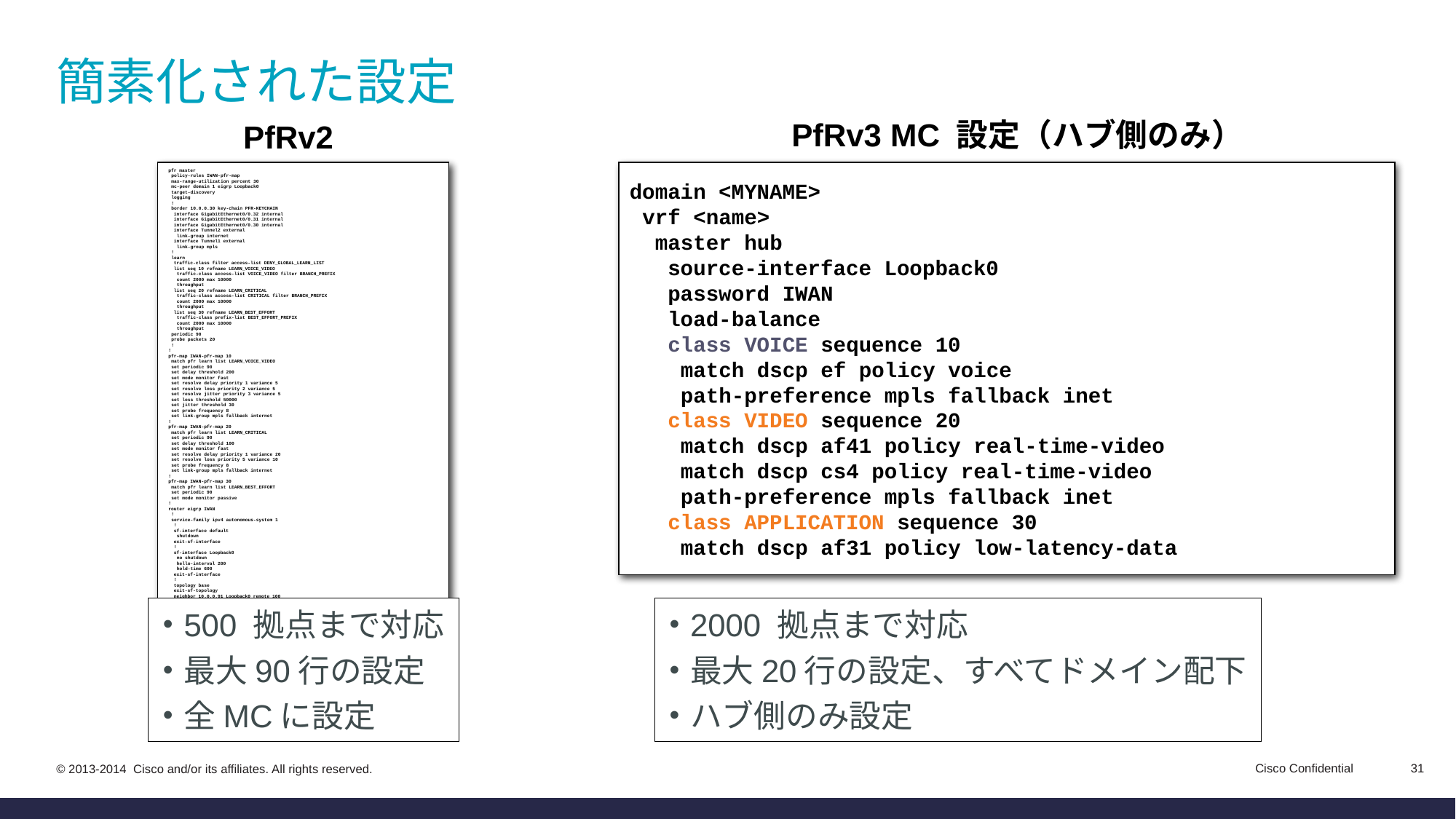

# 簡素化された設定
PfRv3 MC 設定（ハブ側のみ）
PfRv2
pfr master
 policy-rules IWAN-pfr-map
 max-range-utilization percent 30
 mc-peer domain 1 eigrp Loopback0
 target-discovery
 logging
 !
 border 10.0.0.30 key-chain PFR-KEYCHAIN
  interface GigabitEthernet0/0.32 internal
  interface GigabitEthernet0/0.31 internal
  interface GigabitEthernet0/0.30 internal
  interface Tunnel2 external
   link-group internet
  interface Tunnel1 external
   link-group mpls
 !
 learn
  traffic-class filter access-list DENY_GLOBAL_LEARN_LIST
  list seq 10 refname LEARN_VOICE_VIDEO
   traffic-class access-list VOICE_VIDEO filter BRANCH_PREFIX
   count 2000 max 10000
   throughput
  list seq 20 refname LEARN_CRITICAL
   traffic-class access-list CRITICAL filter BRANCH_PREFIX
   count 2000 max 10000
   throughput
  list seq 30 refname LEARN_BEST_EFFORT
   traffic-class prefix-list BEST_EFFORT_PREFIX
   count 2000 max 10000
   throughput
 periodic 90
 probe packets 20
 !
!
pfr-map IWAN-pfr-map 10
 match pfr learn list LEARN_VOICE_VIDEO
 set periodic 90
 set delay threshold 200
 set mode monitor fast
 set resolve delay priority 1 variance 5
 set resolve loss priority 2 variance 5
 set resolve jitter priority 3 variance 5
 set loss threshold 50000
 set jitter threshold 30
 set probe frequency 8
 set link-group mpls fallback internet
!
pfr-map IWAN-pfr-map 20
 match pfr learn list LEARN_CRITICAL
 set periodic 90
 set delay threshold 100
 set mode monitor fast
 set resolve delay priority 1 variance 20
 set resolve loss priority 5 variance 10
 set probe frequency 8
 set link-group mpls fallback internet
!
pfr-map IWAN-pfr-map 30
 match pfr learn list LEARN_BEST_EFFORT
 set periodic 90
 set mode monitor passive
!
router eigrp IWAN
 !
 service-family ipv4 autonomous-system 1
  !
  sf-interface default
   shutdown
  exit-sf-interface
  !
  sf-interface Loopback0
   no shutdown
   hello-interval 200
   hold-time 600
  exit-sf-interface
  !
  topology base
  exit-sf-topology
  neighbor 10.0.0.91 Loopback0 remote 100
 exit-service-family
!
!
ip prefix-list BEST_EFFORT_PREFIX seq 10 permit 0.0.0.0/0
!
ip prefix-list BEST_EFFORT_PREFIX seq 5 deny 10.0.0.0/16
ip prefix-list BEST_EFFORT_PREFIX seq 10 permit 0.0.0.0/0
!
!!
ip access-list extended CRITICAL
 permit ip any any dscp af31
!
ip access-list extended VOICE_VIDEO
 permit ip any any dscp ef
 permit ip any any dscp af41
 permit ip any any dscp cs4
!
domain <MYNAME>
 vrf <name>
  master hub
   source-interface Loopback0
   password IWAN
   load-balance
   class VOICE sequence 10
    match dscp ef policy voice
    path-preference mpls fallback inet
   class VIDEO sequence 20
    match dscp af41 policy real-time-video
    match dscp cs4 policy real-time-video
    path-preference mpls fallback inet
   class APPLICATION sequence 30
    match dscp af31 policy low-latency-data
500 拠点まで対応
最大90行の設定
全MCに設定
2000 拠点まで対応
最大20行の設定、すべてドメイン配下
ハブ側のみ設定